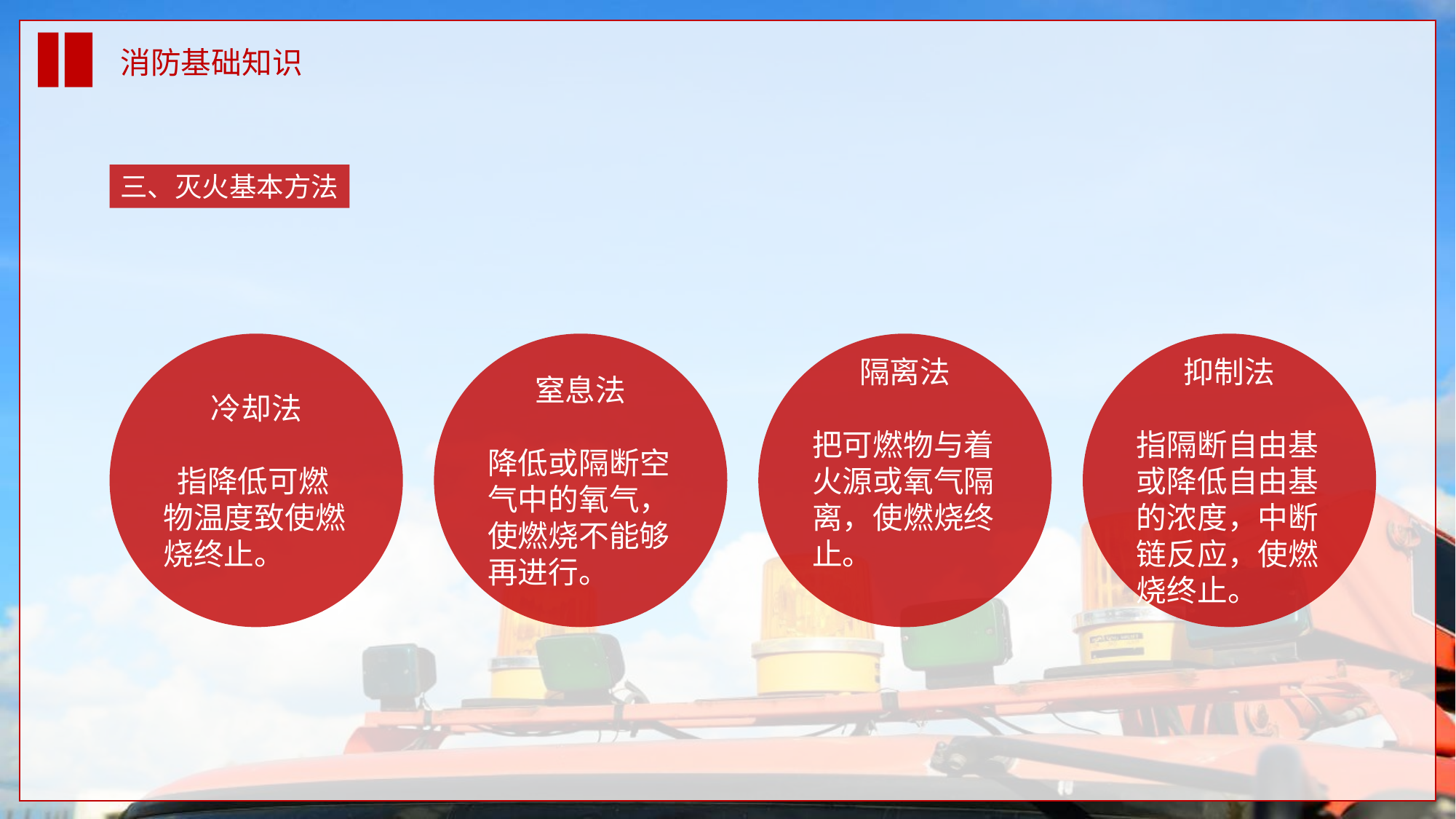

消防基础知识
三、灭火基本方法
冷却法

 指降低可燃物温度致使燃烧终止。
窒息法

降低或隔断空气中的氧气，使燃烧不能够再进行。
隔离法

把可燃物与着火源或氧气隔离，使燃烧终止。

抑制法

指隔断自由基或降低自由基的浓度，中断链反应，使燃烧终止。